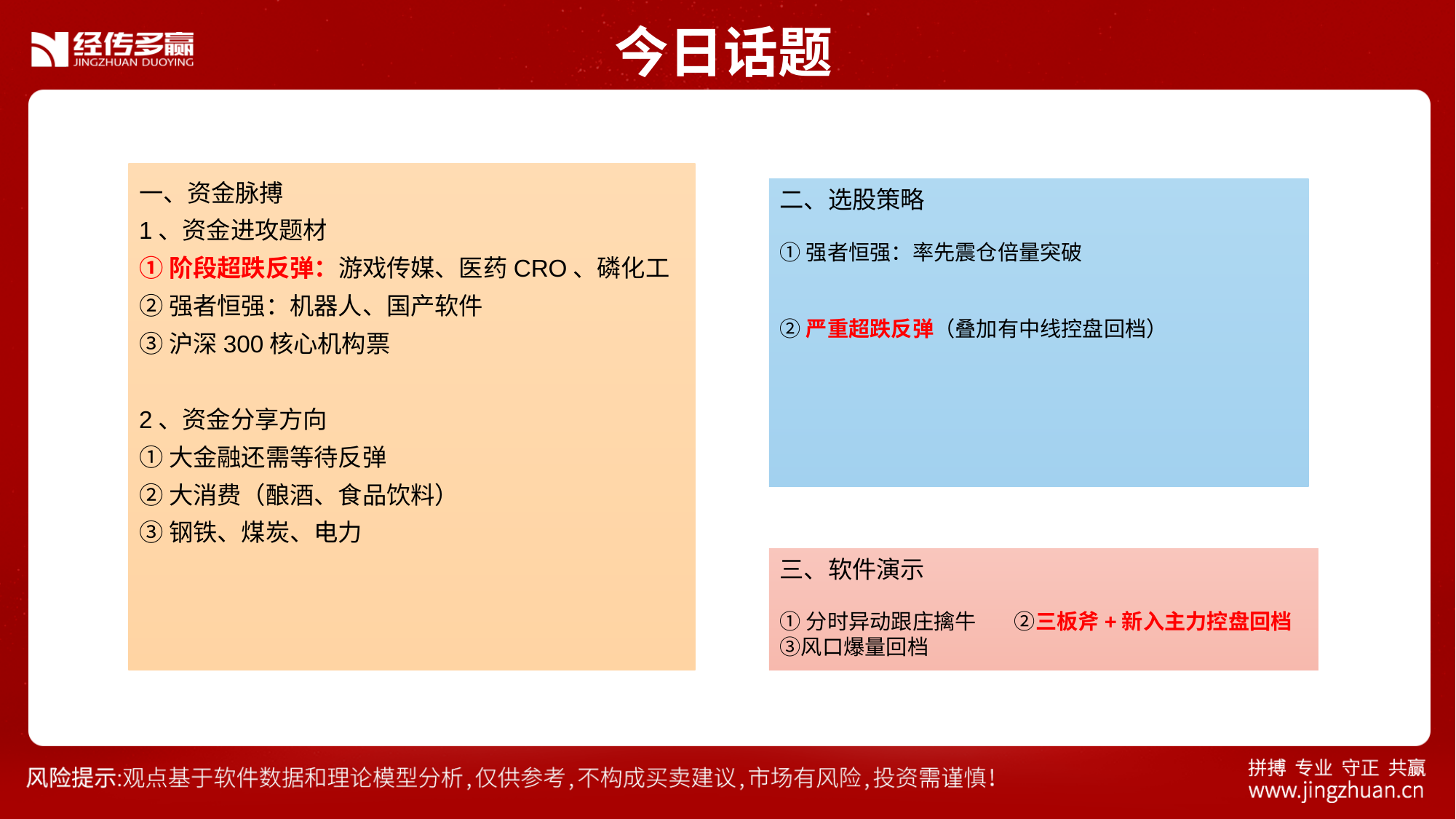

今日话题
一、资金脉搏
1、资金进攻题材
①阶段超跌反弹：游戏传媒、医药CRO、磷化工
②强者恒强：机器人、国产软件
③沪深300核心机构票

2、资金分享方向
①大金融还需等待反弹
②大消费（酿酒、食品饮料）
③钢铁、煤炭、电力

二、选股策略

①强者恒强：率先震仓倍量突破

②严重超跌反弹（叠加有中线控盘回档）

三、软件演示

①分时异动跟庄擒牛        ②三板斧+新入主力控盘回档    ③风口爆量回档